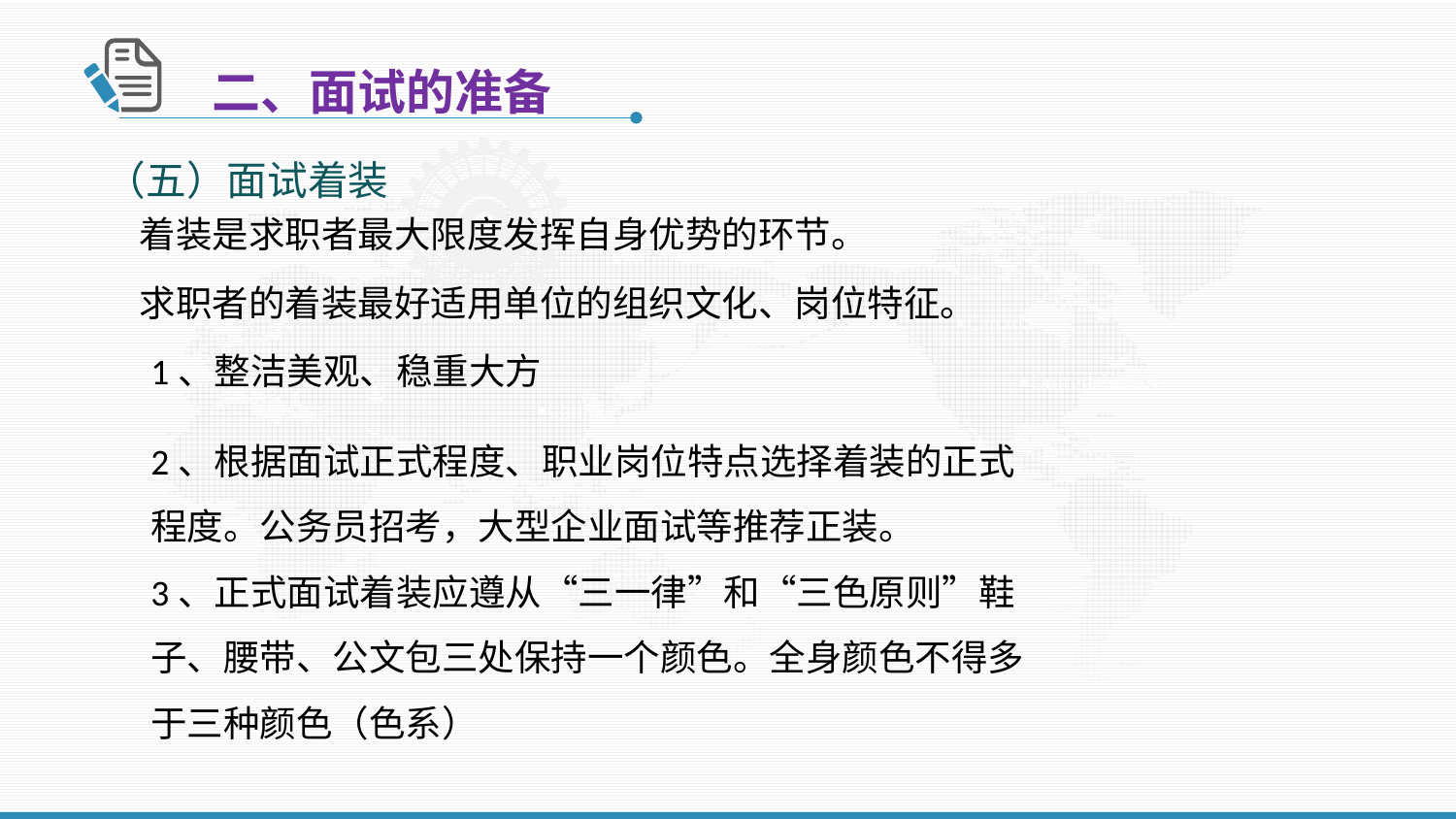

二、面试的准备

（五）面试着装
着装是求职者最大限度发挥自身优势的环节。
求职者的着装最好适用单位的组织文化、岗位特征。
1、整洁美观、稳重大方
2、根据面试正式程度、职业岗位特点选择着装的正式程度。公务员招考，大型企业面试等推荐正装。
3、正式面试着装应遵从“三一律”和“三色原则”鞋子、腰带、公文包三处保持一个颜色。全身颜色不得多于三种颜色（色系）